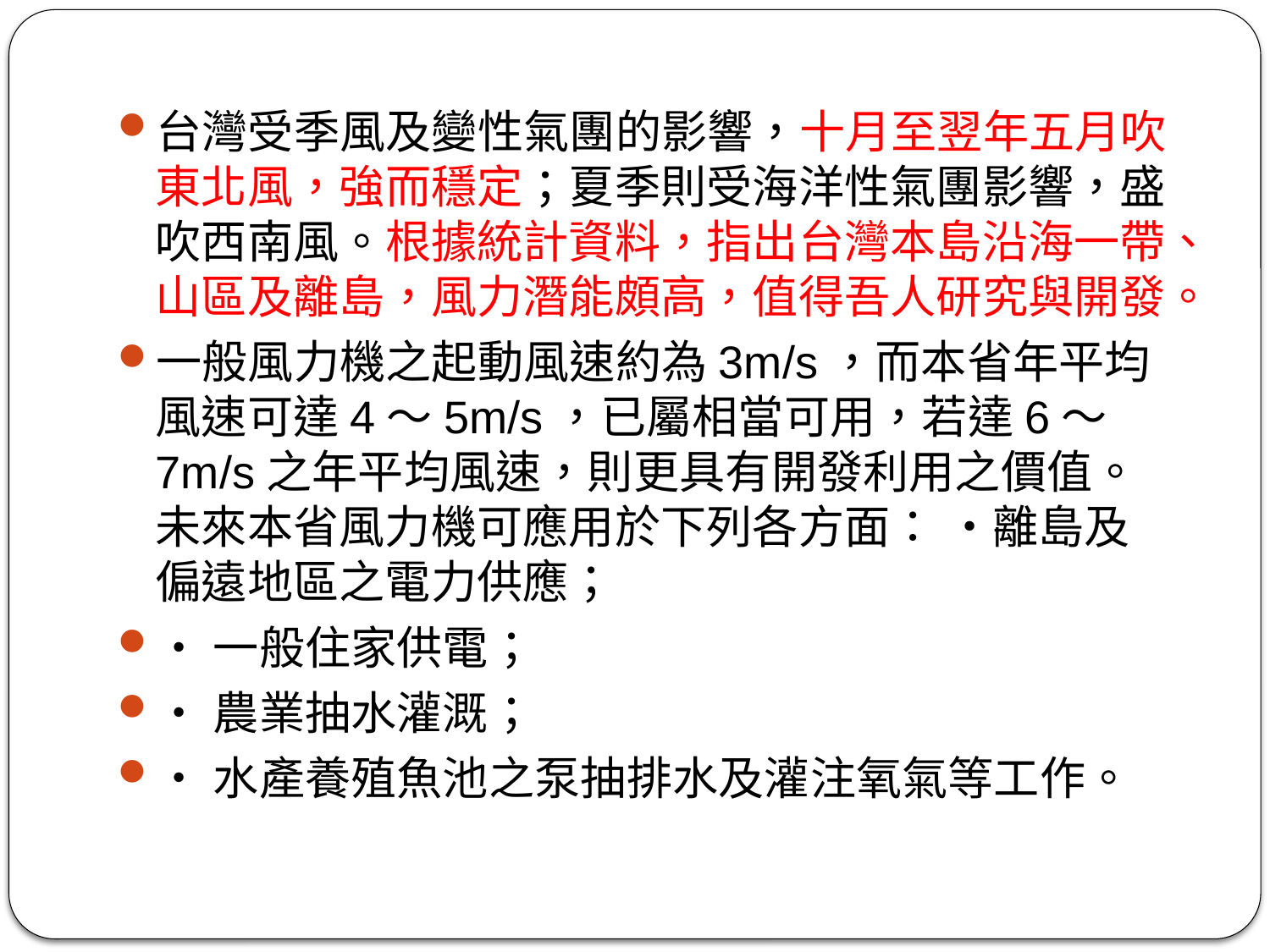

台灣受季風及變性氣團的影響，十月至翌年五月吹東北風，強而穩定；夏季則受海洋性氣團影響，盛吹西南風。根據統計資料，指出台灣本島沿海一帶、山區及離島，風力潛能頗高，值得吾人研究與開發。
一般風力機之起動風速約為3m/s，而本省年平均風速可達4～5m/s，已屬相當可用，若達6～7m/s之年平均風速，則更具有開發利用之價值。未來本省風力機可應用於下列各方面： ‧離島及偏遠地區之電力供應；
‧一般住家供電；
‧農業抽水灌溉；
‧水產養殖魚池之泵抽排水及灌注氧氣等工作。